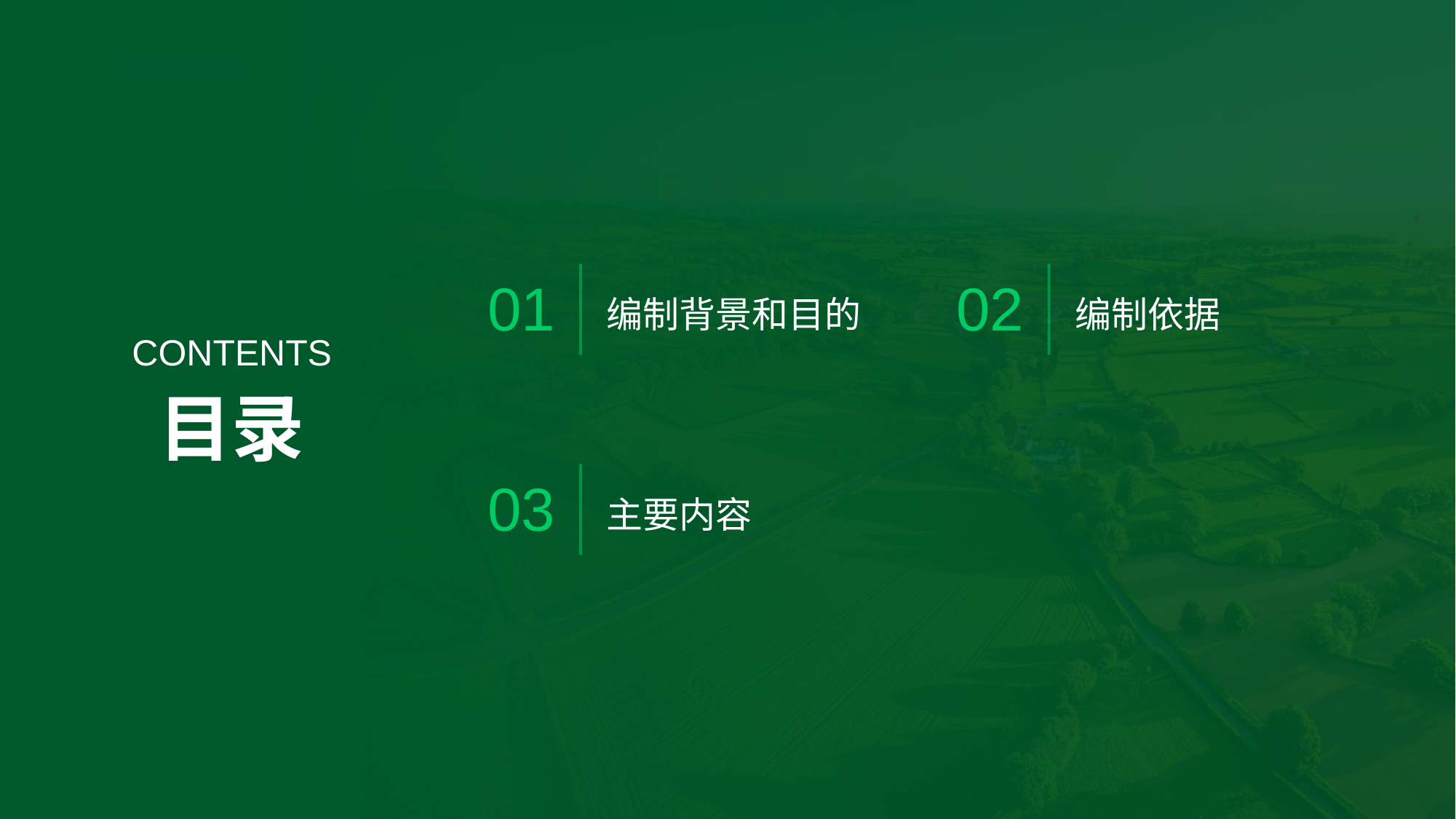

编制背景和目的
编制依据

01
02
CONTENTS
目录
主要内容

03